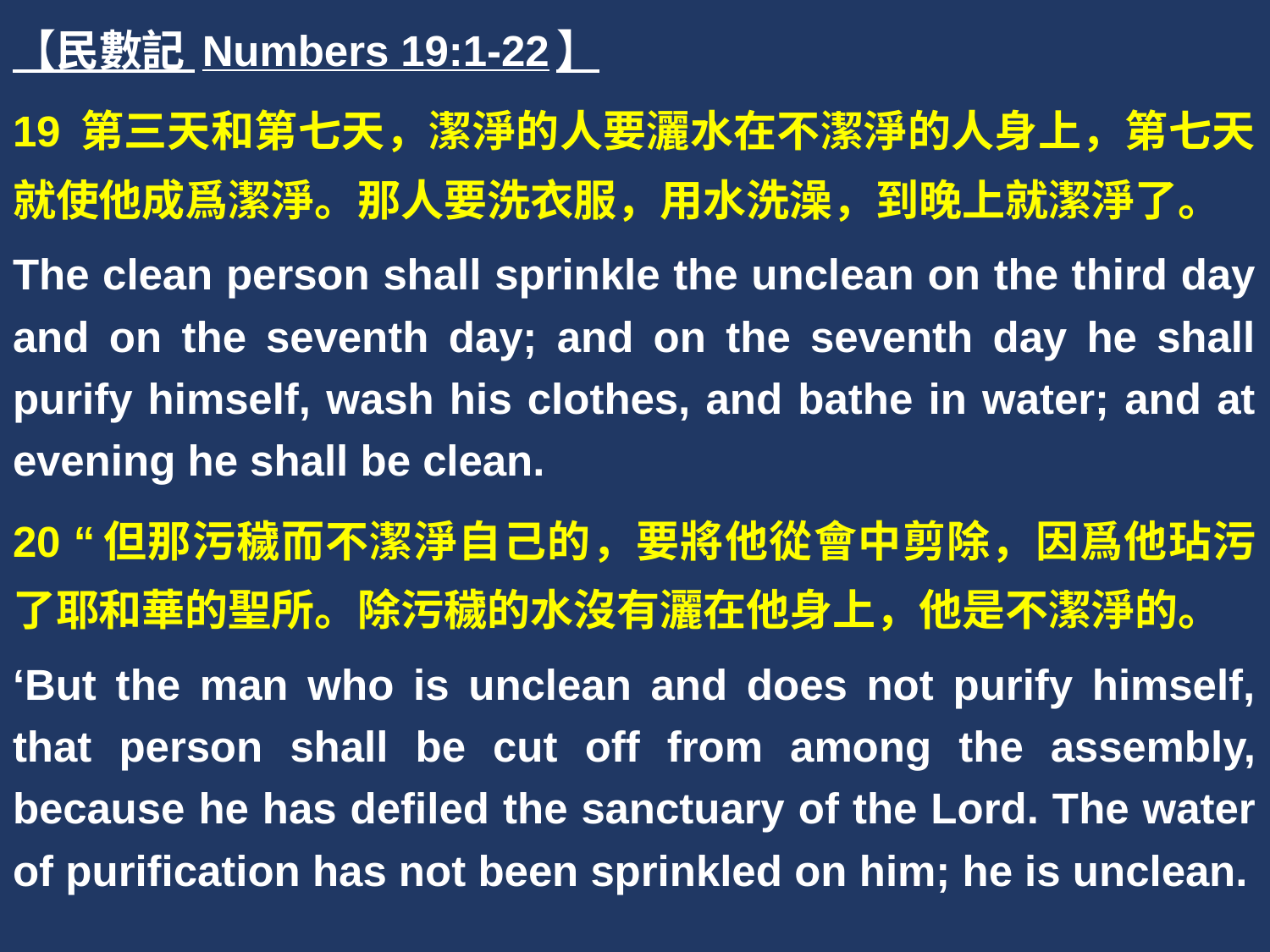

【民數記 Numbers 19:1-22】
19 第三天和第七天，潔淨的人要灑水在不潔淨的人身上，第七天就使他成爲潔淨。那人要洗衣服，用水洗澡，到晚上就潔淨了。
The clean person shall sprinkle the unclean on the third day and on the seventh day; and on the seventh day he shall purify himself, wash his clothes, and bathe in water; and at evening he shall be clean.
20 “但那污穢而不潔淨自己的，要將他從會中剪除，因爲他玷污了耶和華的聖所。除污穢的水沒有灑在他身上，他是不潔淨的。
‘But the man who is unclean and does not purify himself, that person shall be cut off from among the assembly, because he has defiled the sanctuary of the Lord. The water of purification has not been sprinkled on him; he is unclean.